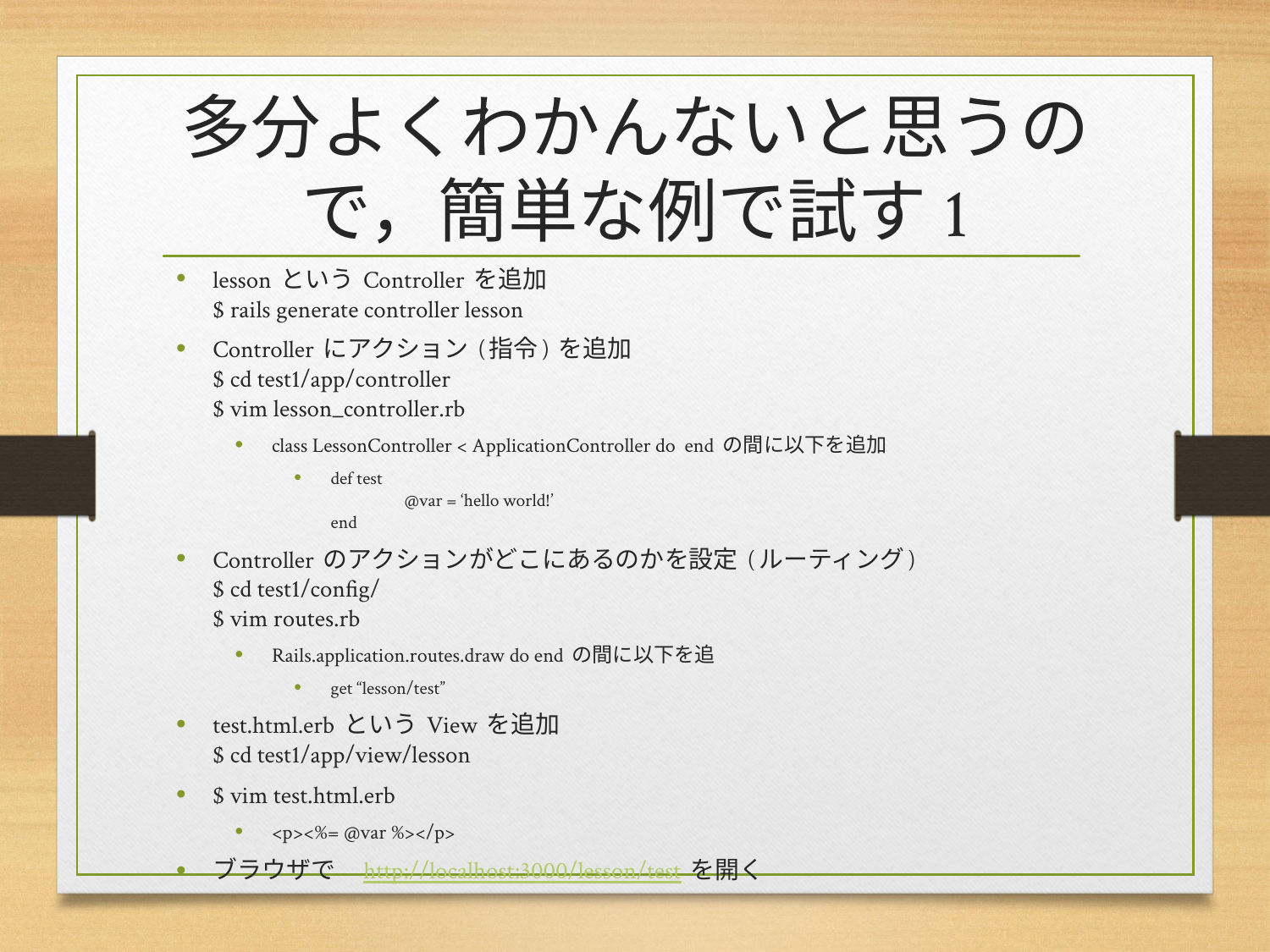

# 多分よくわかんないと思うので，簡単な例で試す1
lesson という Controller を追加
$ rails generate controller lesson
Controller にアクション (指令) を追加
$ cd test1/app/controller
$ vim lesson_controller.rb
class LessonController < ApplicationController do  end の間に以下を追加
def test
	@var = ‘hello world!’
end
Controller のアクションがどこにあるのかを設定 (ルーティング)
$ cd test1/config/
$ vim routes.rb
Rails.application.routes.draw do end の間に以下を追
get “lesson/test”
test.html.erb という View を追加
$ cd test1/app/view/lesson
$ vim test.html.erb
<p><%= @var %></p>
ブラウザで　http://localhost:3000/lesson/test を開く